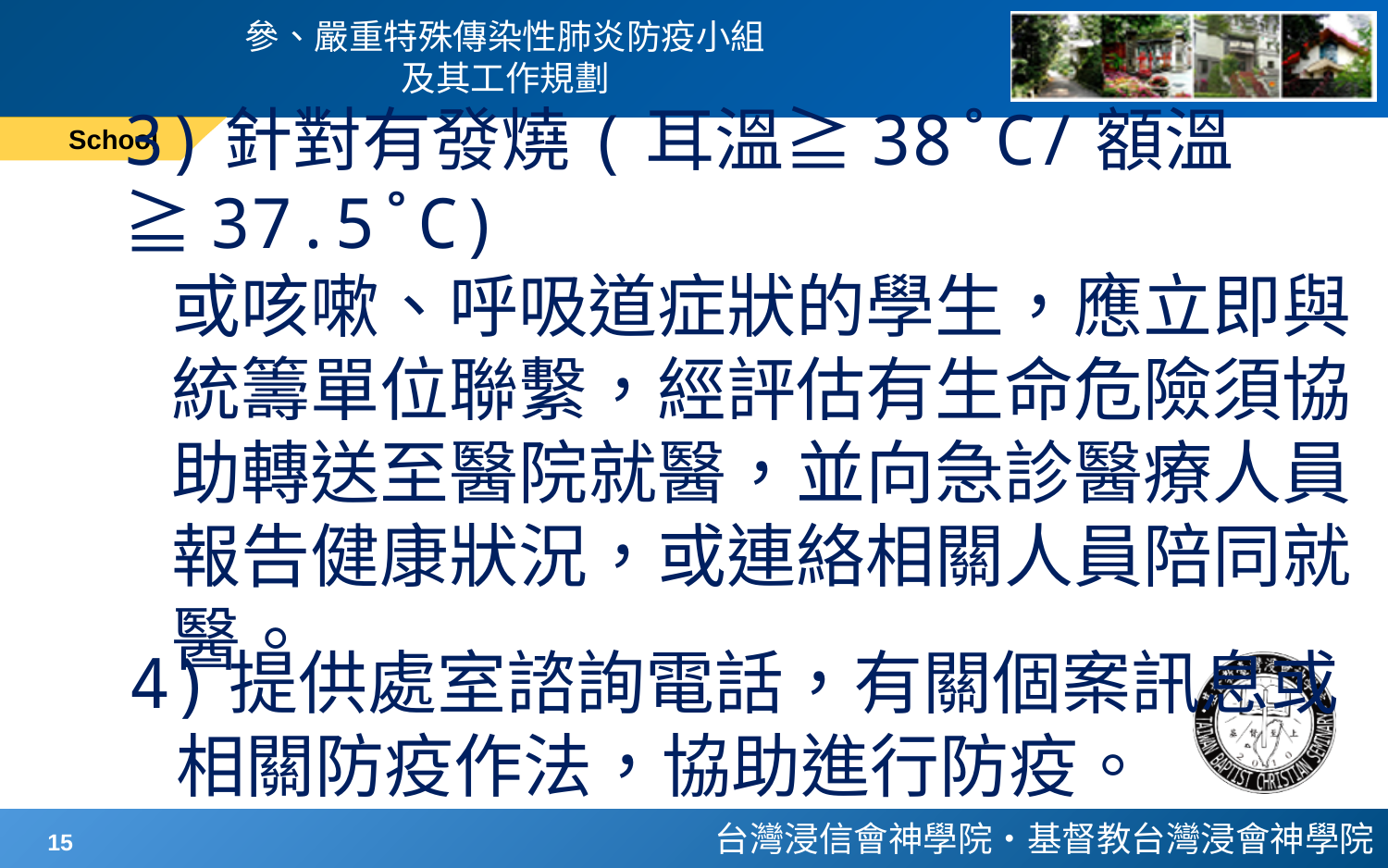

# 參、嚴重特殊傳染性肺炎防疫小組 及其工作規劃
School
3)針對有發燒(耳溫≧38˚C/額溫≧37.5˚C)
  或咳嗽、呼吸道症狀的學生，應立即與
  統籌單位聯繫，經評估有生命危險須協
  助轉送至醫院就醫，並向急診醫療人員
  報告健康狀況，或連絡相關人員陪同就
  醫。
4)提供處室諮詢電話，有關個案訊息或
  相關防疫作法，協助進行防疫。